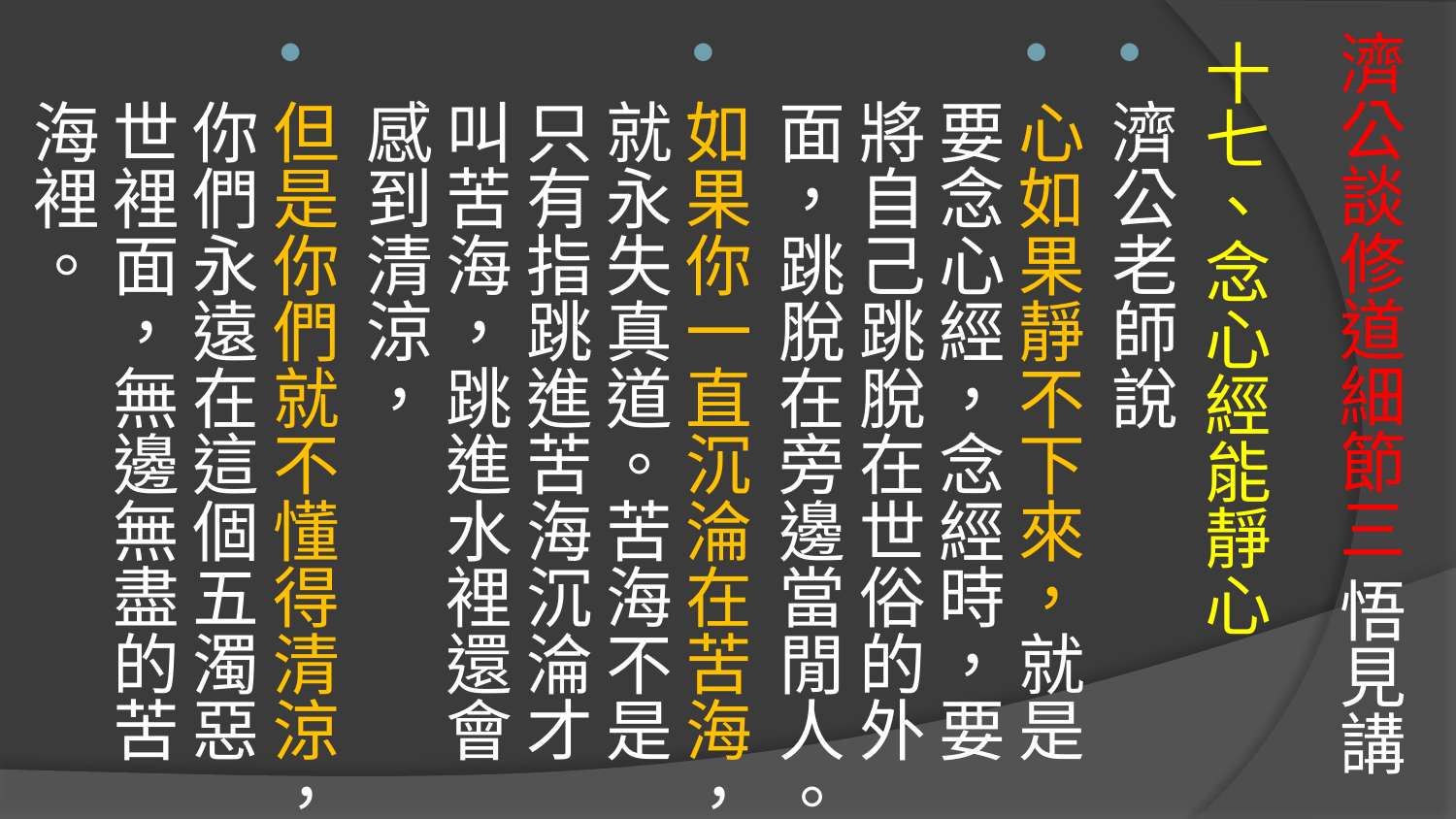

十七、念心經能靜心
濟公老師說
心如果靜不下來，就是要念心經，念經時，要將自己跳脫在世俗的外面，跳脫在旁邊當閒人。
如果你一直沉淪在苦海，就永失真道。苦海不是只有指跳進苦海沉淪才叫苦海，跳進水裡還會感到清涼，
但是你們就不懂得清涼，你們永遠在這個五濁惡世裡面，無邊無盡的苦海裡。
# 濟公談修道細節三 悟見講